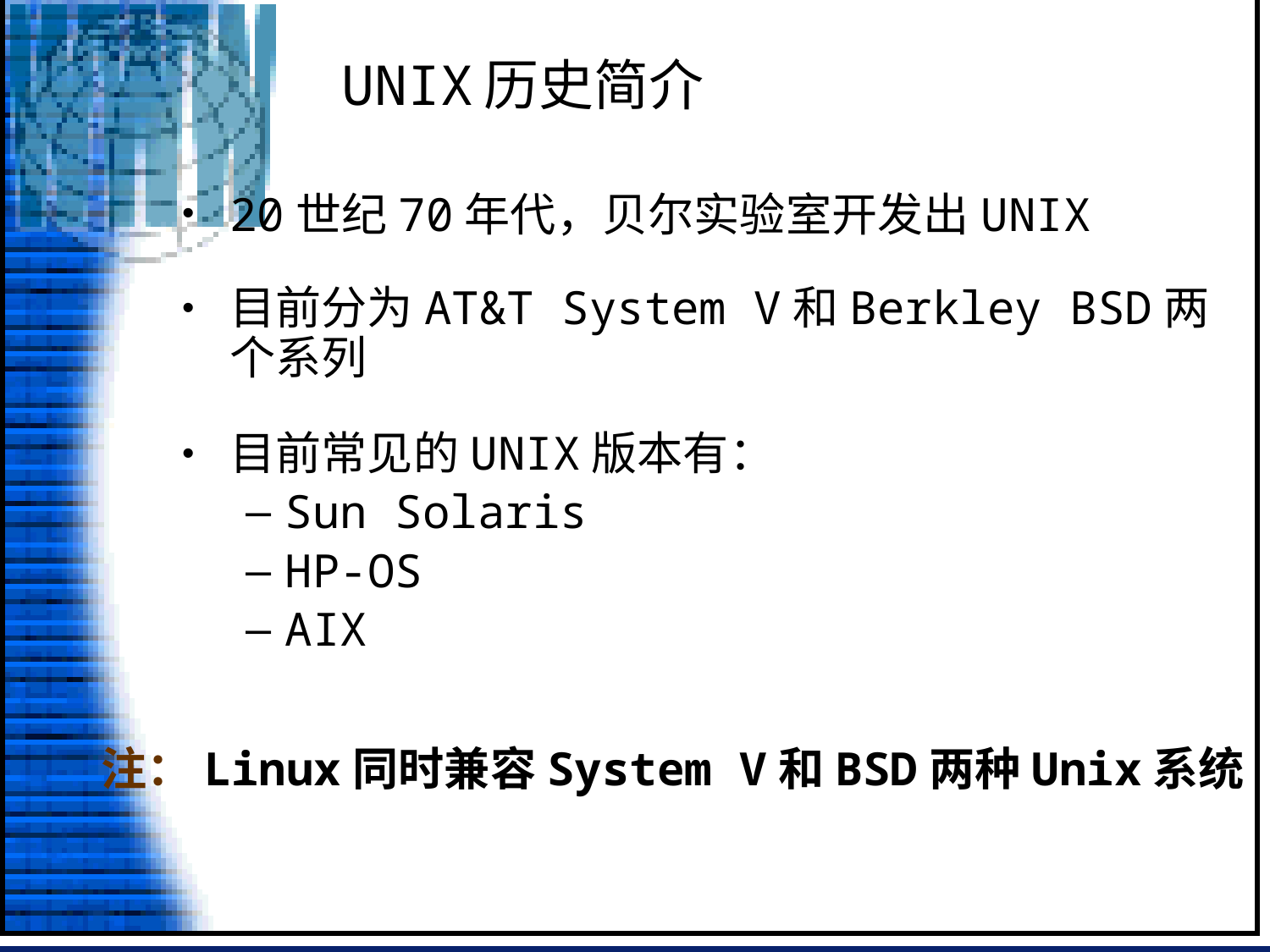

# UNIX历史简介
20世纪70年代，贝尔实验室开发出UNIX

目前分为AT&T System V和Berkley BSD两个系列

目前常见的UNIX版本有：
Sun Solaris
HP-OS
AIX
注：Linux同时兼容System V和BSD两种Unix系统